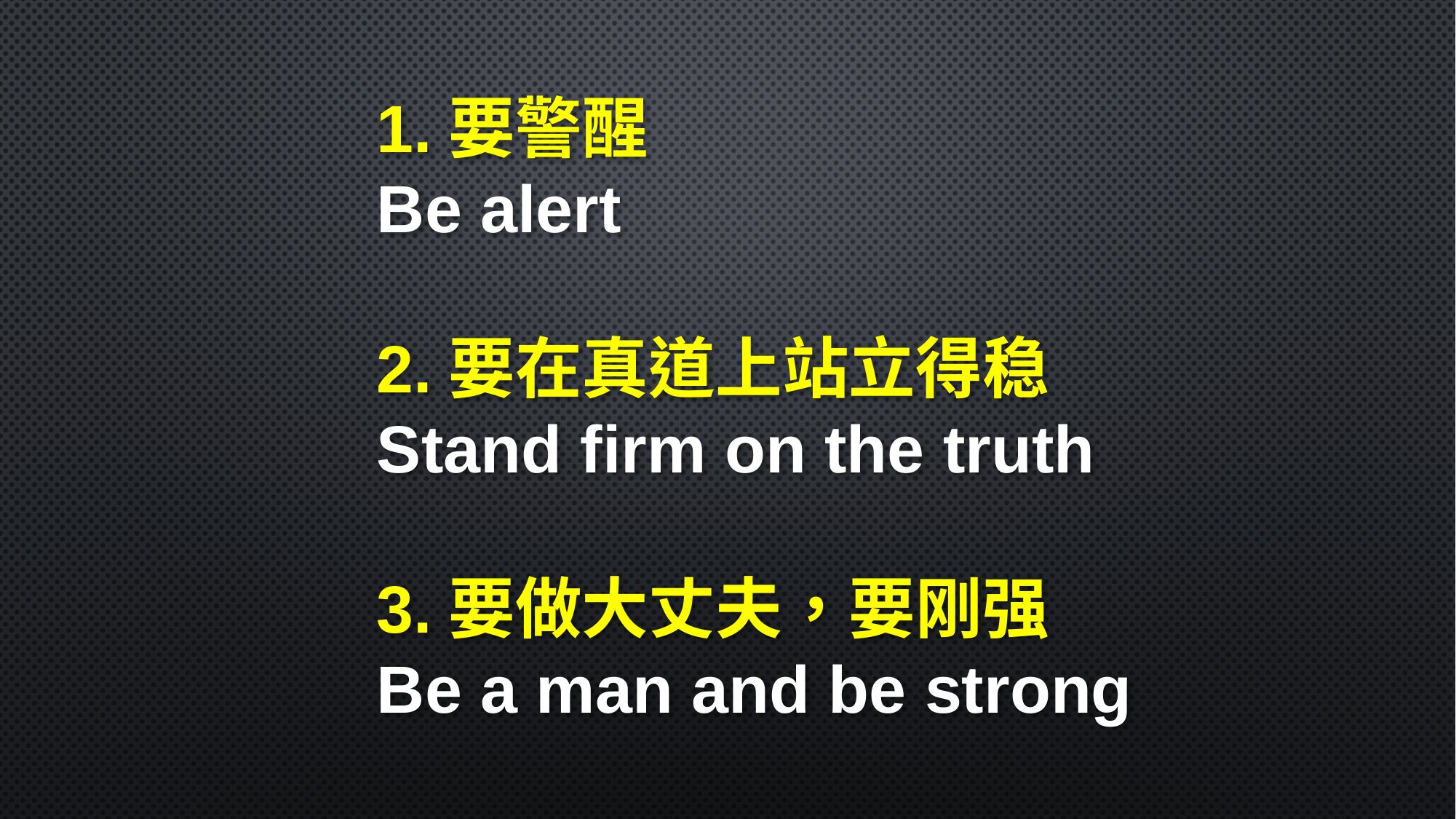

1.要警醒
Be alert

2.要在真道上站立得稳
Stand firm on the truth

3.要做大丈夫，要刚强
Be a man and be strong